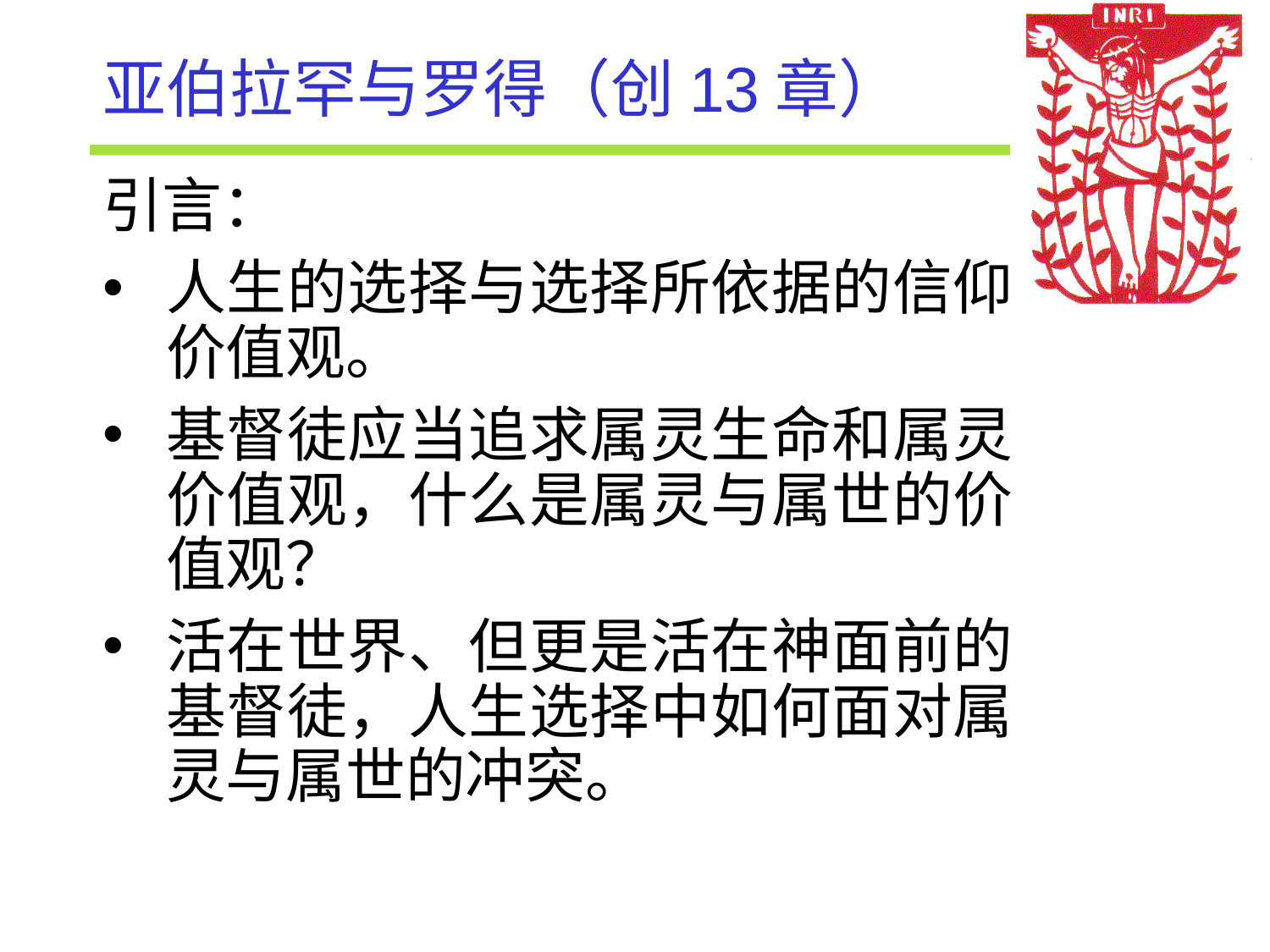

# 亚伯拉罕与罗得（创13章）
引言：
人生的选择与选择所依据的信仰价值观。
基督徒应当追求属灵生命和属灵价值观，什么是属灵与属世的价值观？
活在世界、但更是活在神面前的基督徒，人生选择中如何面对属灵与属世的冲突。